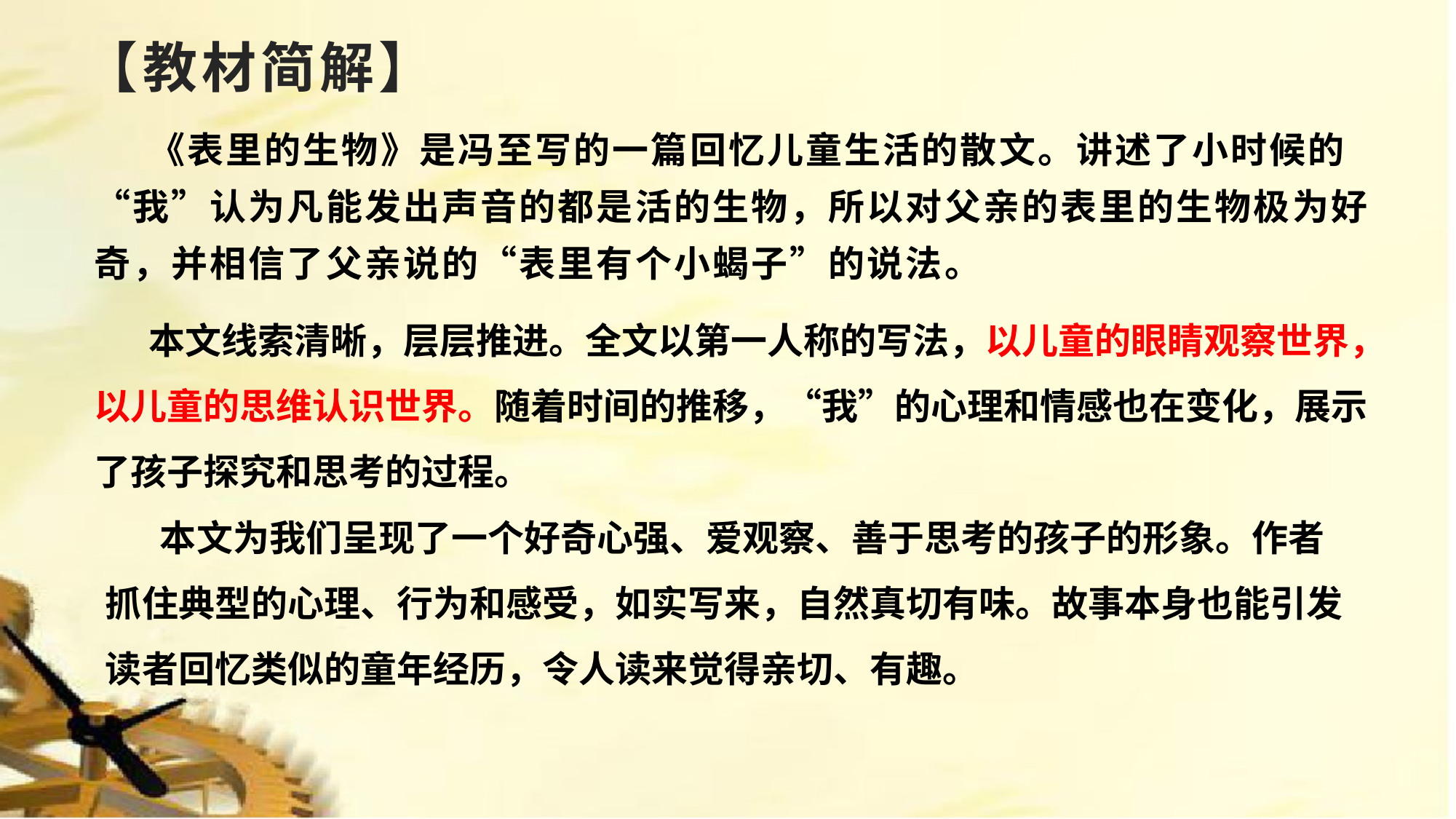

# 【教材简解】
《表里的生物》是冯至写的一篇回忆儿童生活的散文。讲述了小时候的“我”认为凡能发出声音的都是活的生物，所以对父亲的表里的生物极为好奇，并相信了父亲说的“表里有个小蝎子”的说法。

本文线索清晰，层层推进。全文以第一人称的写法，以儿童的眼睛观察世界，以儿童的思维认识世界。随着时间的推移，“我”的心理和情感也在变化，展示了孩子探究和思考的过程。
本文为我们呈现了一个好奇心强、爱观察、善于思考的孩子的形象。作者抓住典型的心理、行为和感受，如实写来，自然真切有味。故事本身也能引发读者回忆类似的童年经历，令人读来觉得亲切、有趣。